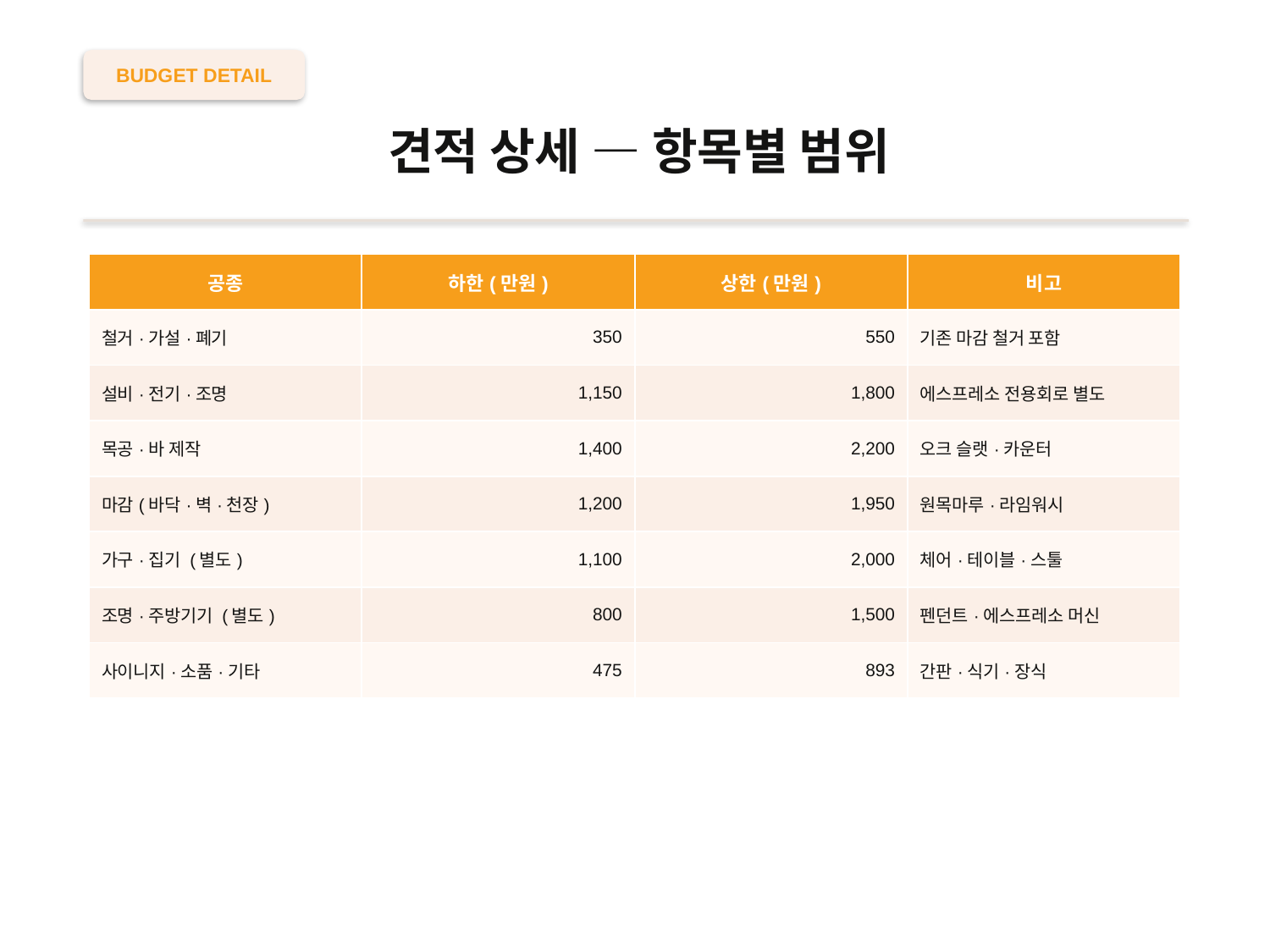

BUDGET DETAIL
견적 상세 — 항목별 범위

| 공종 | 하한(만원) | 상한(만원) | 비고 |
| --- | --- | --- | --- |
| 철거·가설·폐기 | 350 | 550 | 기존 마감 철거 포함 |
| 설비·전기·조명 | 1,150 | 1,800 | 에스프레소 전용회로 별도 |
| 목공·바 제작 | 1,400 | 2,200 | 오크 슬랫·카운터 |
| 마감(바닥·벽·천장) | 1,200 | 1,950 | 원목마루·라임워시 |
| 가구·집기 (별도) | 1,100 | 2,000 | 체어·테이블·스툴 |
| 조명·주방기기 (별도) | 800 | 1,500 | 펜던트·에스프레소 머신 |
| 사이니지·소품·기타 | 475 | 893 | 간판·식기·장식 |